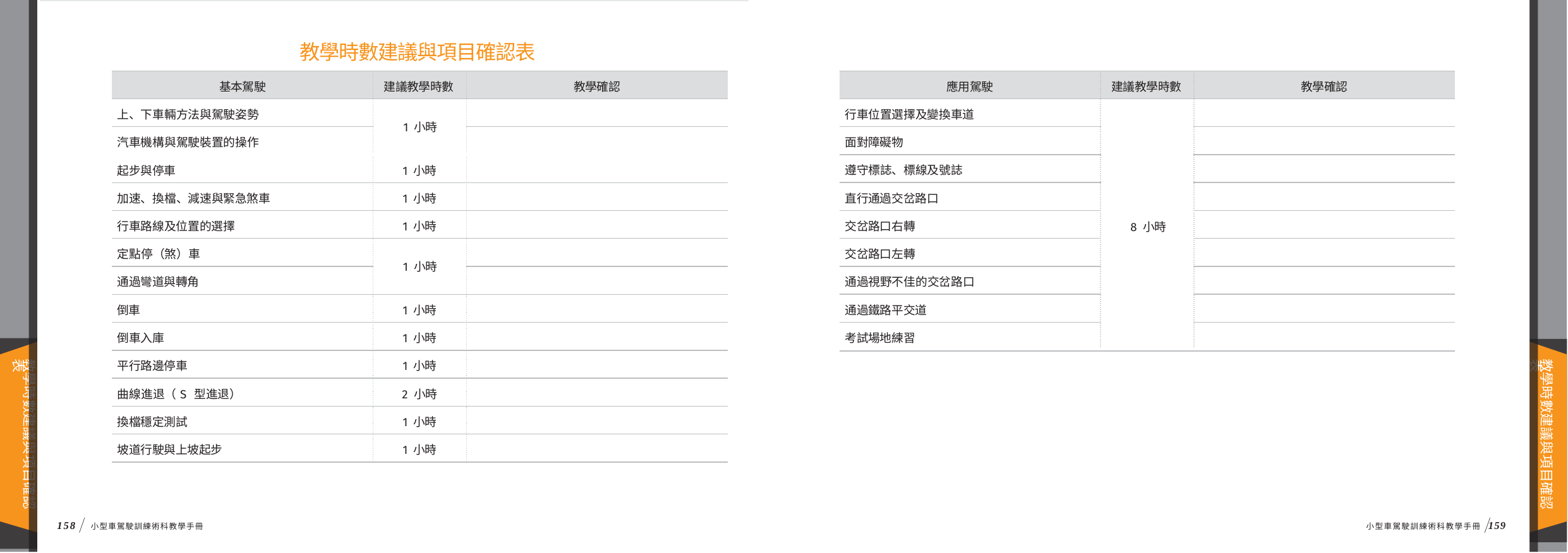

教學時數建議與項目確認表
| 基本駕駛 | 建議教學時數 | 教學確認 |
| --- | --- | --- |
| 上、下車輛方法與駕駛姿勢 | 1 小時 |  |
| 汽車機構與駕駛裝置的操作 |  |  |
| 應用駕駛 | 建議教學時數 | 教學確認 |
| --- | --- | --- |
| 行車位置選擇及變換車道 | 8 小時 |  |
| 面對障礙物 |  |  |
| 遵守標誌、標線及號誌 |  |  |
| 直行通過交岔路口 |  |  |
| 交岔路口右轉 |  |  |
| 交岔路口左轉 |  |  |
| 通過視野不佳的交岔路口 |  |  |
| 通過鐵路平交道 |  |  |
| 考試場地練習 |  |  |

| 起步與停車 | 1 小時 |  |
| --- | --- | --- |
| 加速、換檔、減速與緊急煞車 | 1 小時 |  |
| 行車路線及位置的選擇 | 1 小時 |  |
| 定點停（煞）車 | 1 小時 |  |
| 通過彎道與轉角 |  |  |

| 倒車 | 1 小時 |  |
| --- | --- | --- |
| 倒車入庫 | 1 小時 |  |
| 平行路邊停車 | 1 小時 |  |
| 曲線進退（S 型進退） | 2 小時 |  |
| 換檔穩定測試 | 1 小時 |  |
| 坡道行駛與上坡起步 | 1 小時 |  |

教學時數建議與項目確認表
教學時數建議與項目確認表
158  小型車駕駛訓練術科教學手冊
小型車駕駛訓練術科教學手冊  159